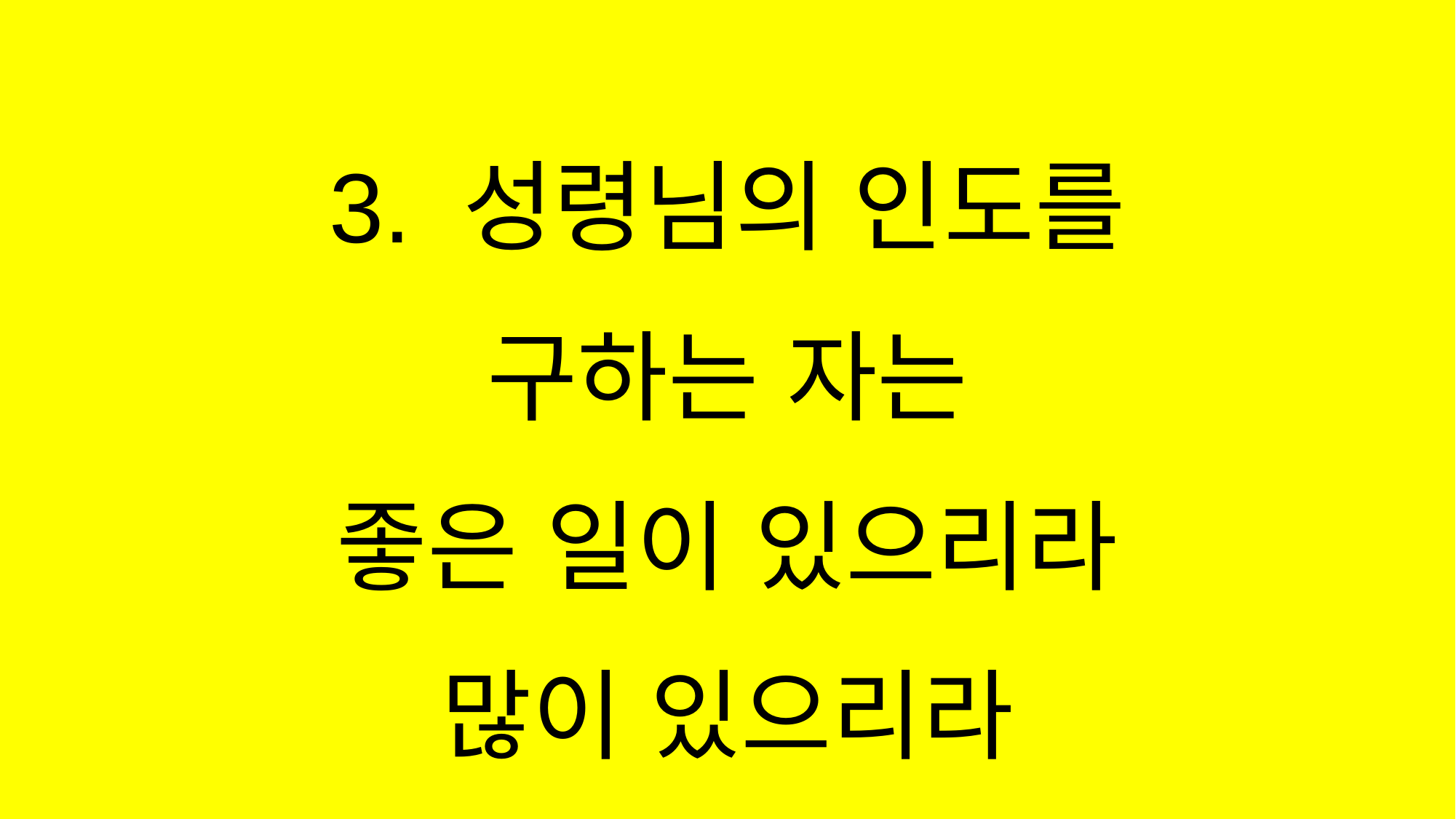

#
3. 성령님의 인도를

구하는 자는

좋은 일이 있으리라

많이 있으리라